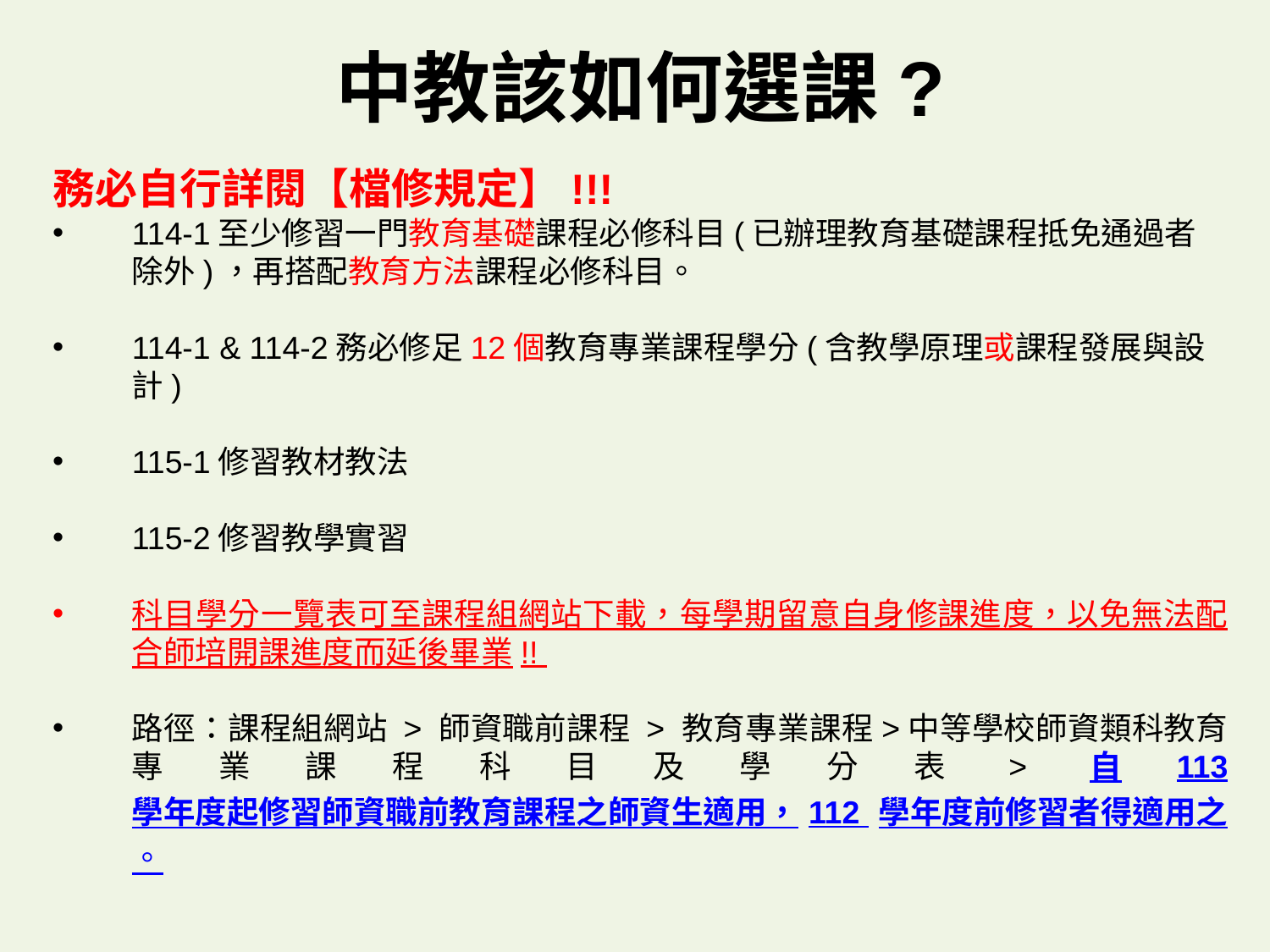

# 中教該如何選課?
務必自行詳閱【檔修規定】!!!
114-1至少修習一門教育基礎課程必修科目(已辦理教育基礎課程抵免通過者除外)，再搭配教育方法課程必修科目。

114-1 & 114-2務必修足12個教育專業課程學分(含教學原理或課程發展與設計)

115-1修習教材教法

115-2修習教學實習

科目學分一覽表可至課程組網站下載，每學期留意自身修課進度，以免無法配合師培開課進度而延後畢業!!

路徑：課程組網站 > 師資職前課程 > 教育專業課程>中等學校師資類科教育專業課程科目及學分表>自113學年度起修習師資職前教育課程之師資生適用，112 學年度前修習者得適用之。
15